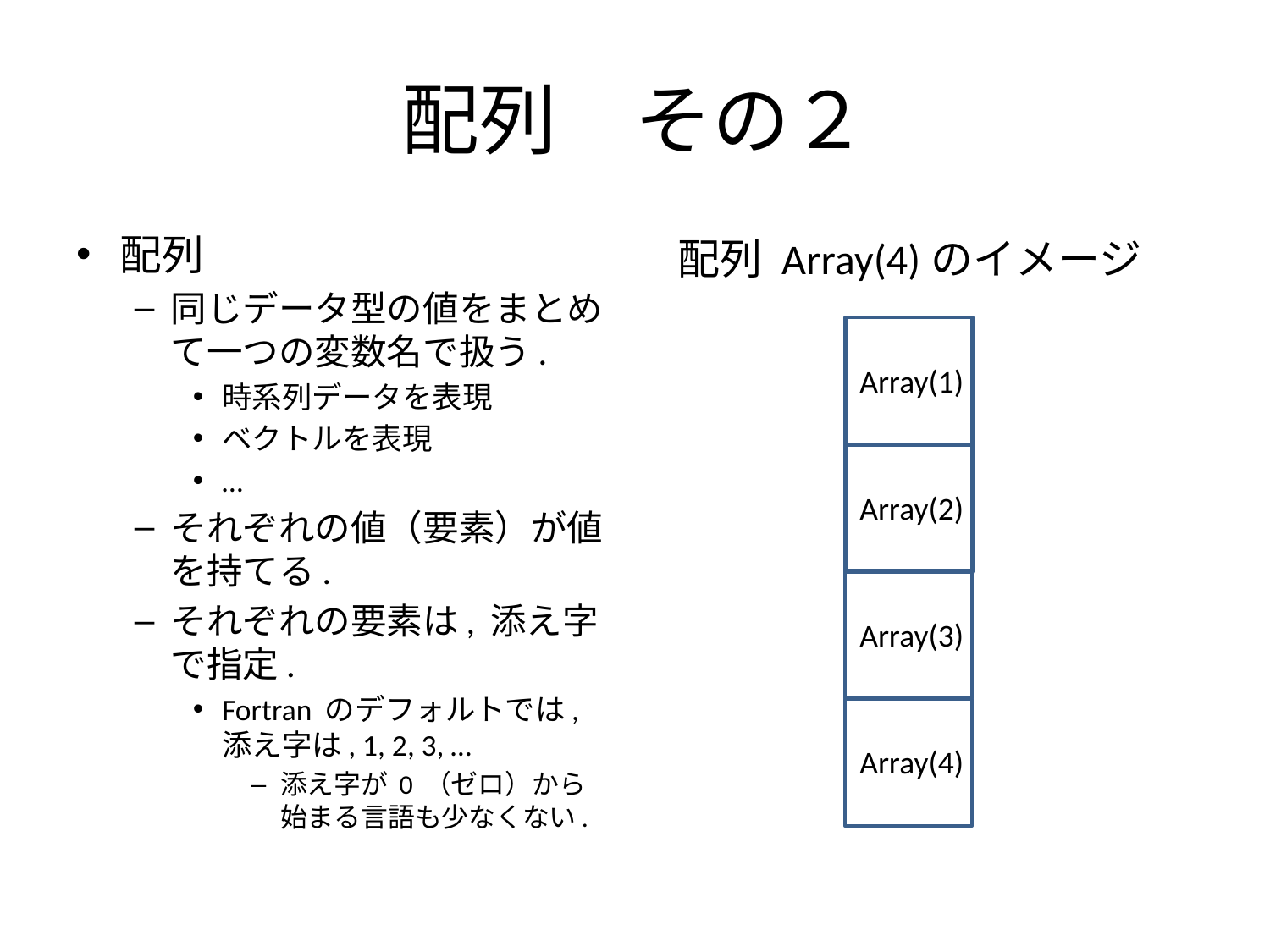

# 配列　その２
配列
同じデータ型の値をまとめて一つの変数名で扱う.
時系列データを表現
ベクトルを表現
…
それぞれの値（要素）が値を持てる.
それぞれの要素は, 添え字で指定.
Fortran のデフォルトでは, 添え字は, 1, 2, 3, …
添え字が 0 （ゼロ）から始まる言語も少なくない.

配列 Array(4)のイメージ

Array(1)

Array(2)

Array(3)

Array(4)